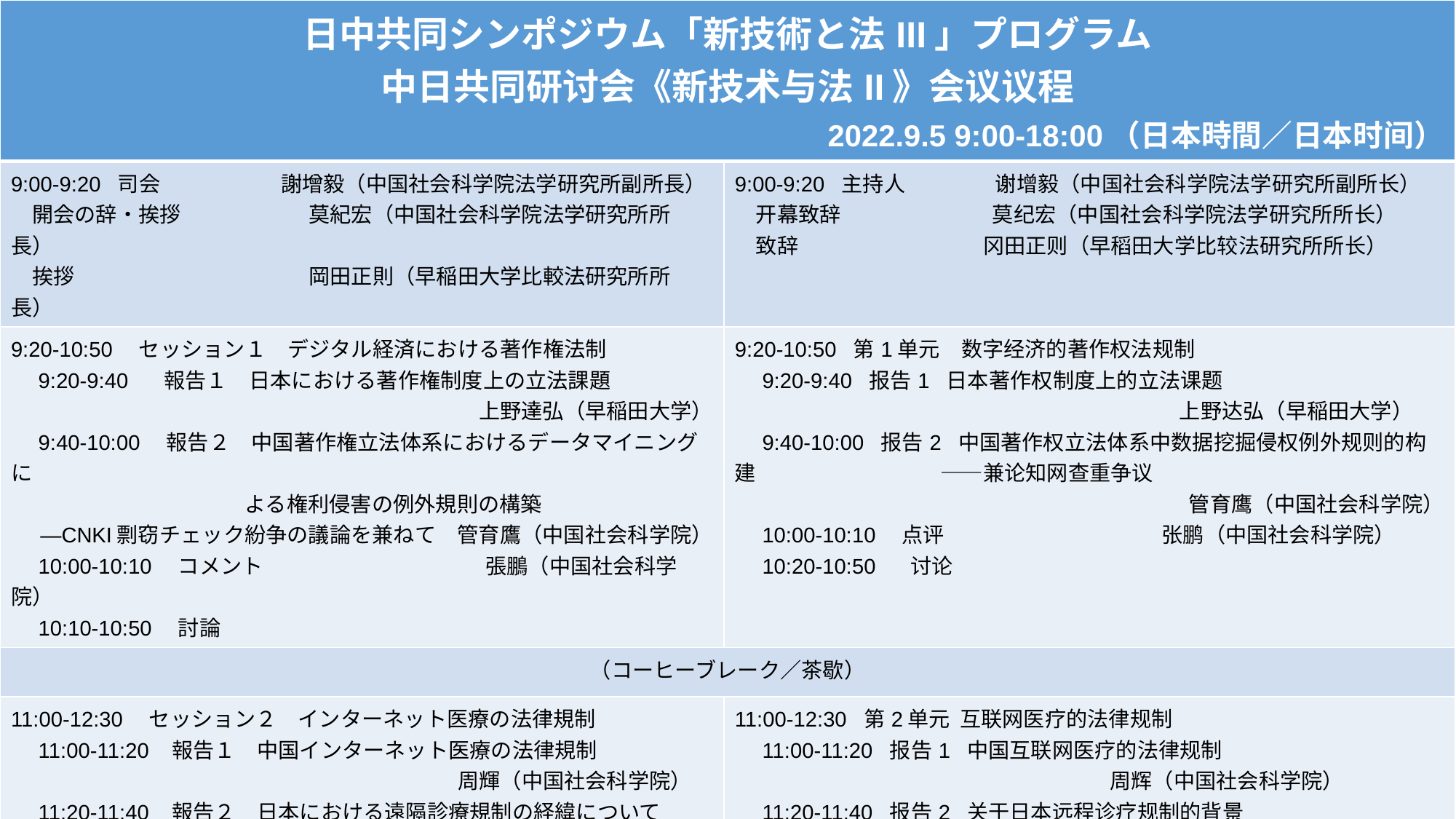

| 日中共同シンポジウム「新技術と法III」プログラム 中日共同研讨会《新技术与法II》会议议程 2022.9.5 9:00-18:00（日本時間／日本时间） |  |
| --- | --- |
| 9:00-9:20  司会　　　            謝增毅（中国社会科学院法学研究所副所長） 　開会の辞・挨拶　　　　　　莫紀宏（中国社会科学院法学研究所所長） 　挨拶　　　　　　　　　　　岡田正則（早稲田大学比較法研究所所長） | 9:00-9:20  主持人                   谢增毅（中国社会科学院法学研究所副所长） 　开幕致辞                                莫纪宏（中国社会科学院法学研究所所长） 　致辞                                       冈田正则（早稻田大学比较法研究所所长） |
| 9:20-10:50　セッション１　デジタル経済における著作権法制 　9:20-9:40　 報告１　日本における著作権制度上の立法課題 　上野達弘（早稲田大学） 　9:40-10:00　報告２　中国著作権立法体系におけるデータマイニングに 　　　　　　　　　　　よる権利侵害の例外規則の構築 ―CNKI剽窃チェック紛争の議論を兼ねて　管育鷹（中国社会科学院） 　10:00-10:10　コメント　　　　　　　　　　 張鵬（中国社会科学院） 　10:10-10:50　討論 | 9:20-10:50  第1单元　数字经济的著作权法规制 　9:20-9:40  报告1  日本著作权制度上的立法课题 　　　　　　　　　　　　　　　　　　　　    上野达弘（早稲田大学） 　9:40-10:00  报告2  中国著作权立法体系中数据挖掘侵权例外规则的构建                                       ——兼论知网查重争议 管育鹰（中国社会科学院） 　10:00-10:10　点评                                              张鹏（中国社会科学院） 　10:20-10:50     讨论 |
| （コーヒーブレーク／茶歇） |  |
| 11:00-12:30　セッション２　インターネット医療の法律規制 　11:00-11:20   報告１　中国インターネット医療の法律規制 　　　　　　　　　　　　　　　　　　　　　周輝（中国社会科学院） 　11:20-11:40   報告２　日本における遠隔診療規制の経緯について 　　　　　　　　　　　　　　　　　　　　　山口斉昭（早稲田大学） 　11:40-11:50　コメント　　　　　　　　　　肥塚肇雄（早稲田大学） 　11:50-12:30   討論 | 11:00-12:30  第2单元  互联网医疗的法律规制 　11:00-11:20  报告1  中国互联网医疗的法律规制                                                                                周辉（中国社会科学院） 　11:20-11:40  报告2  关于日本远程诊疗规制的背景                                                                               山口齐昭（早稻田大学） 　11:40-11:50   点评                                             肥塚肇雄（早稻田大学）     11:50-12:30   讨论 |
| （昼食休憩／午餐休息） |  |